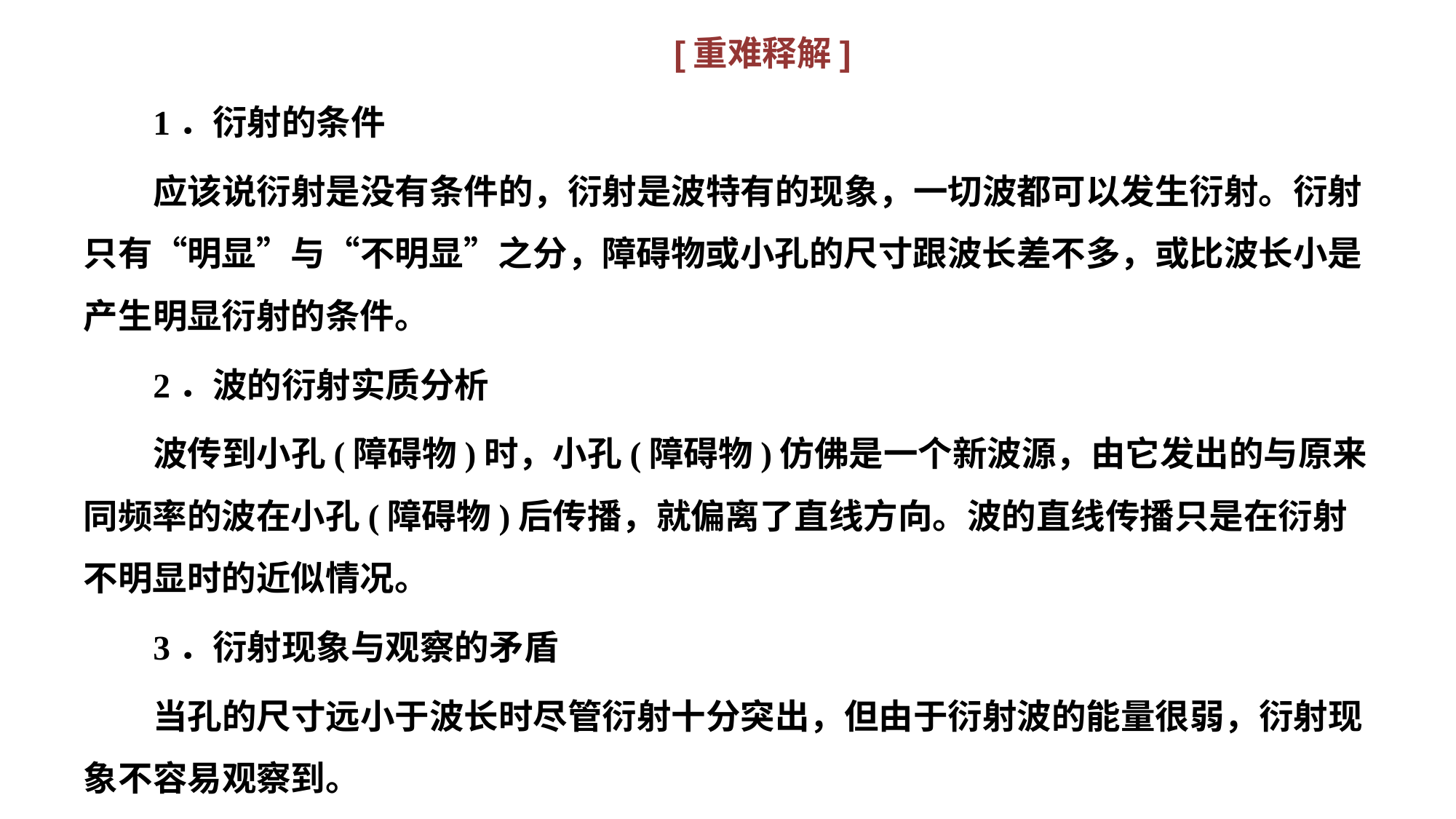

[重难释解]
1．衍射的条件
应该说衍射是没有条件的，衍射是波特有的现象，一切波都可以发生衍射。衍射只有“明显”与“不明显”之分，障碍物或小孔的尺寸跟波长差不多，或比波长小是产生明显衍射的条件。
2．波的衍射实质分析
波传到小孔(障碍物)时，小孔(障碍物)仿佛是一个新波源，由它发出的与原来同频率的波在小孔(障碍物)后传播，就偏离了直线方向。波的直线传播只是在衍射不明显时的近似情况。
3．衍射现象与观察的矛盾
当孔的尺寸远小于波长时尽管衍射十分突出，但由于衍射波的能量很弱，衍射现象不容易观察到。